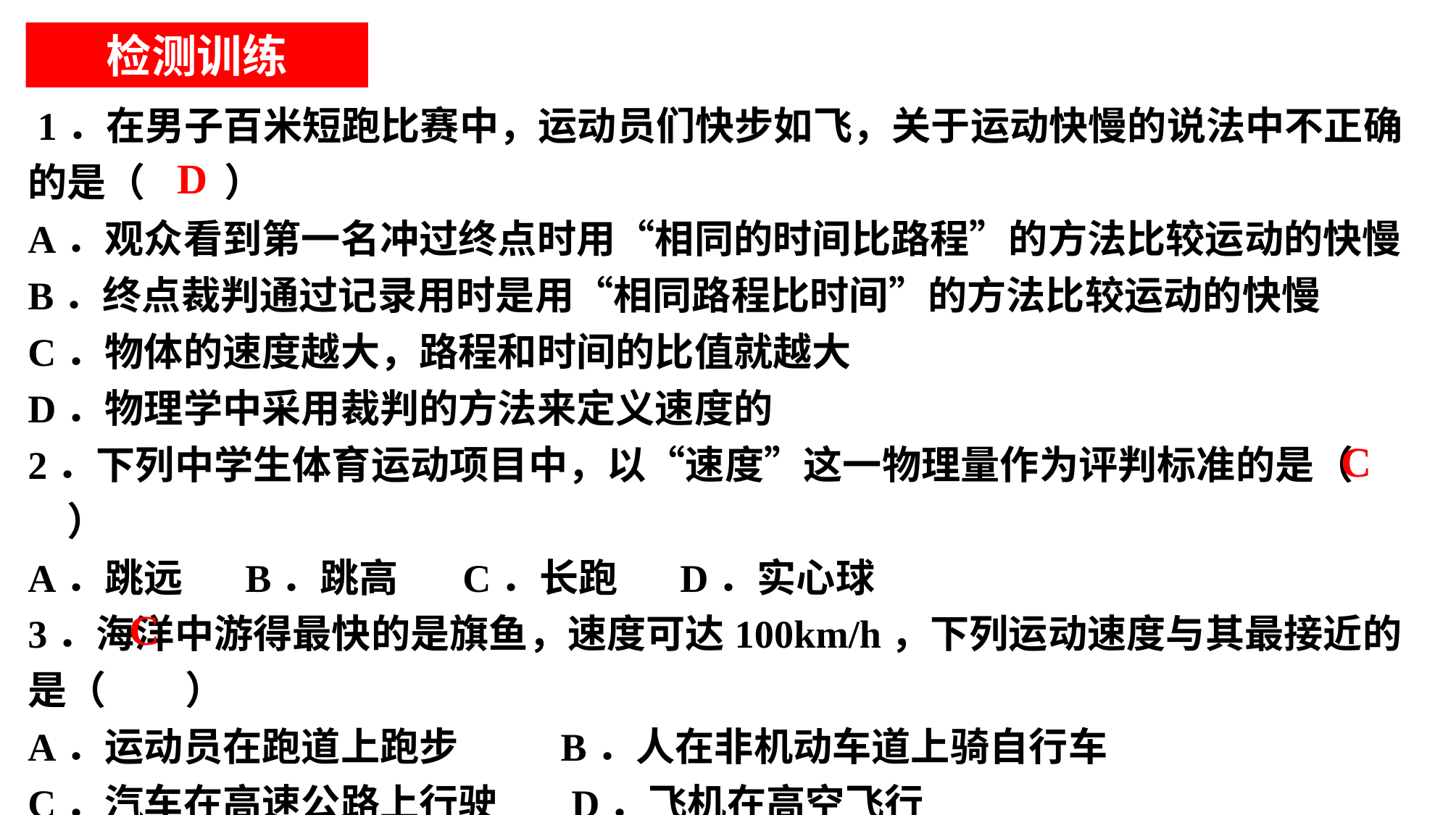

检测训练
 1．在男子百米短跑比赛中，运动员们快步如飞，关于运动快慢的说法中不正确的是（　　）
A．观众看到第一名冲过终点时用“相同的时间比路程”的方法比较运动的快慢
B．终点裁判通过记录用时是用“相同路程比时间”的方法比较运动的快慢
C．物体的速度越大，路程和时间的比值就越大
D．物理学中采用裁判的方法来定义速度的
2．下列中学生体育运动项目中，以“速度”这一物理量作为评判标准的是（　　）
A．跳远	B．跳高	C．长跑	D．实心球
3．海洋中游得最快的是旗鱼，速度可达100km/h，下列运动速度与其最接近的是（　　）
A．运动员在跑道上跑步	          B．人在非机动车道上骑自行车
C．汽车在高速公路上行驶	D．飞机在高空飞行
D
C
C